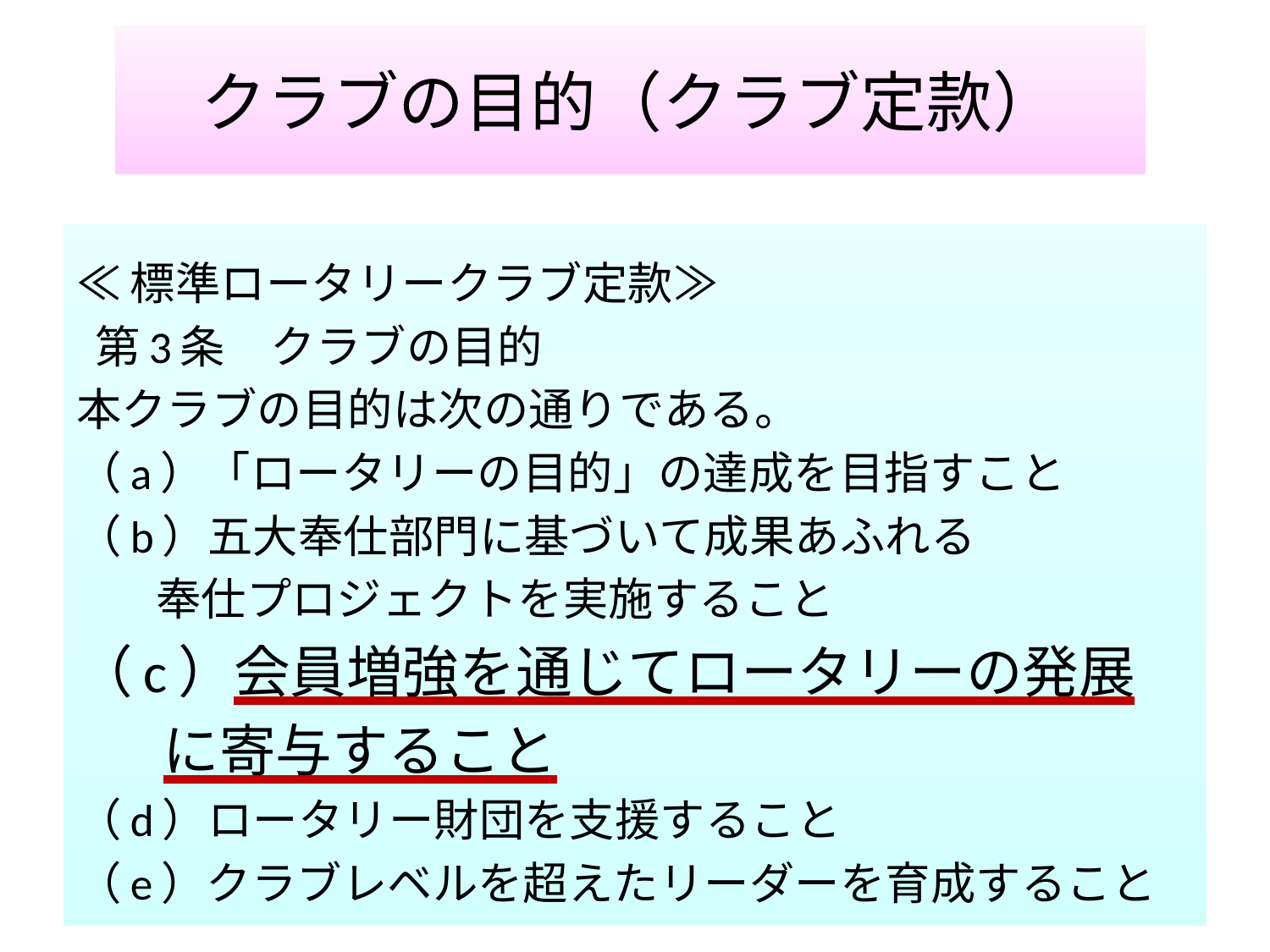

# クラブの目的（クラブ定款）
≪標準ロータリークラブ定款≫
 第3条　クラブの目的
本クラブの目的は次の通りである。
（a）「ロータリーの目的」の達成を目指すこと
（b）五大奉仕部門に基づいて成果あふれる
       奉仕プロジェクトを実施すること
（c）会員増強を通じてロータリーの発展
      に寄与すること
（d）ロータリー財団を支援すること
（e）クラブレベルを超えたリーダーを育成すること